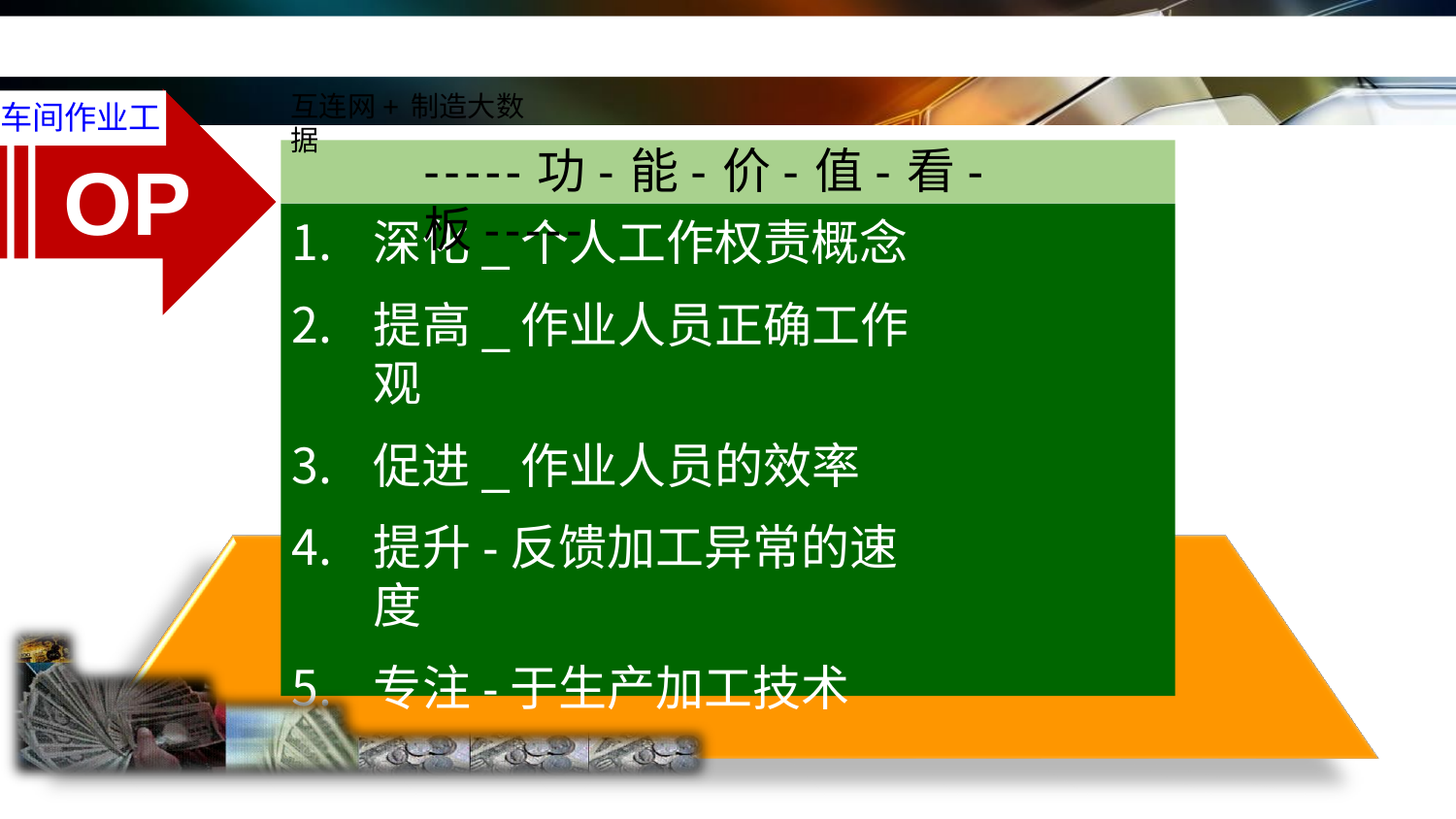

互连网+制造大数据

车间作业工
-----功-能-价-值-看-板-----

OP
深化_个人工作权责概念
提高_作业人员正确工作观
促进_作业人员的效率
提升-反馈加工异常的速度
专注-于生产加工技术